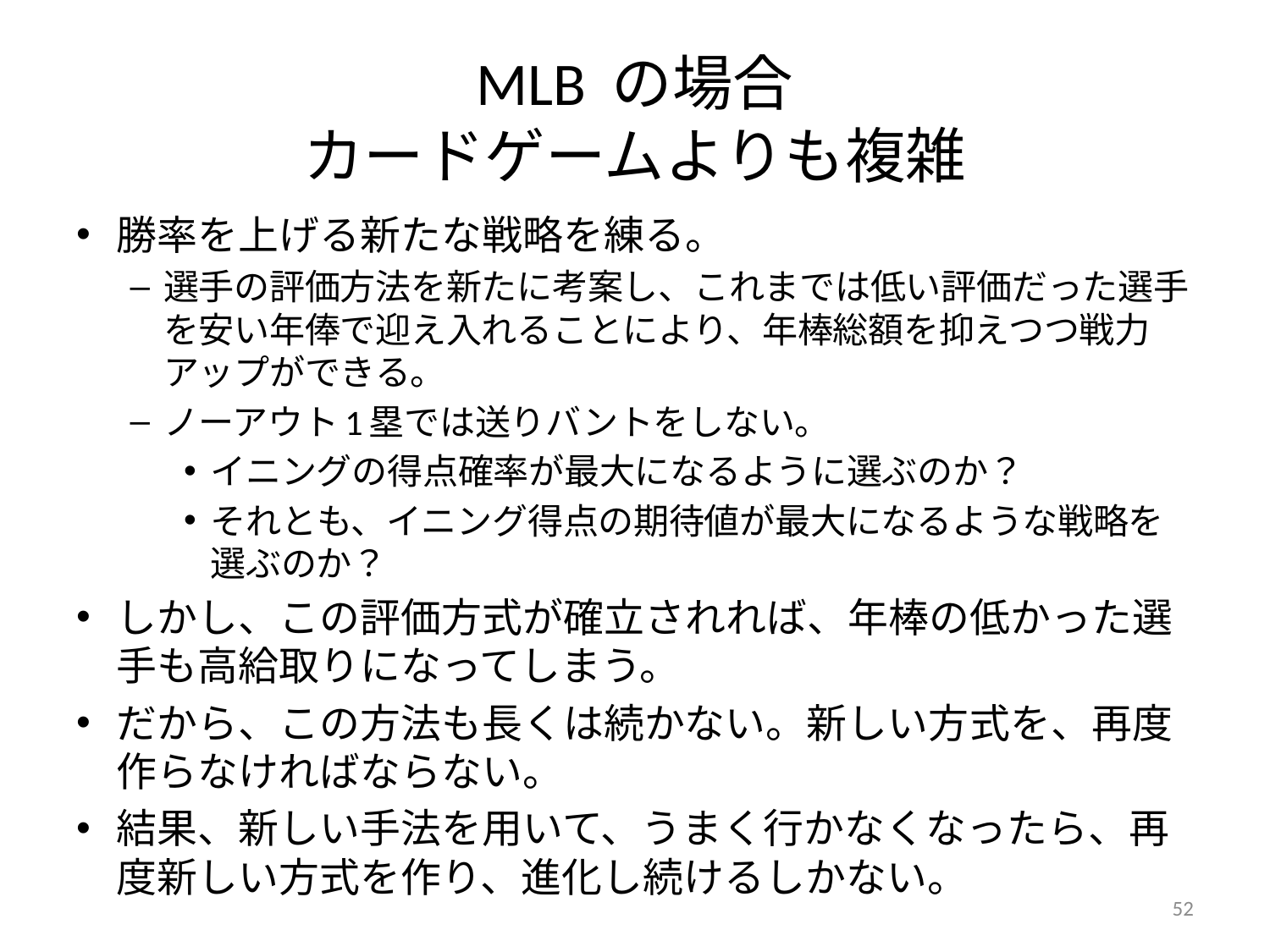

# MLB の場合 カードゲームよりも複雑
勝率を上げる新たな戦略を練る。
選手の評価方法を新たに考案し、これまでは低い評価だった選手を安い年俸で迎え入れることにより、年棒総額を抑えつつ戦力アップができる。
ノーアウト1塁では送りバントをしない。
イニングの得点確率が最大になるように選ぶのか？
それとも、イニング得点の期待値が最大になるような戦略を選ぶのか？
しかし、この評価方式が確立されれば、年棒の低かった選手も高給取りになってしまう。
だから、この方法も長くは続かない。新しい方式を、再度作らなければならない。
結果、新しい手法を用いて、うまく行かなくなったら、再度新しい方式を作り、進化し続けるしかない。
52